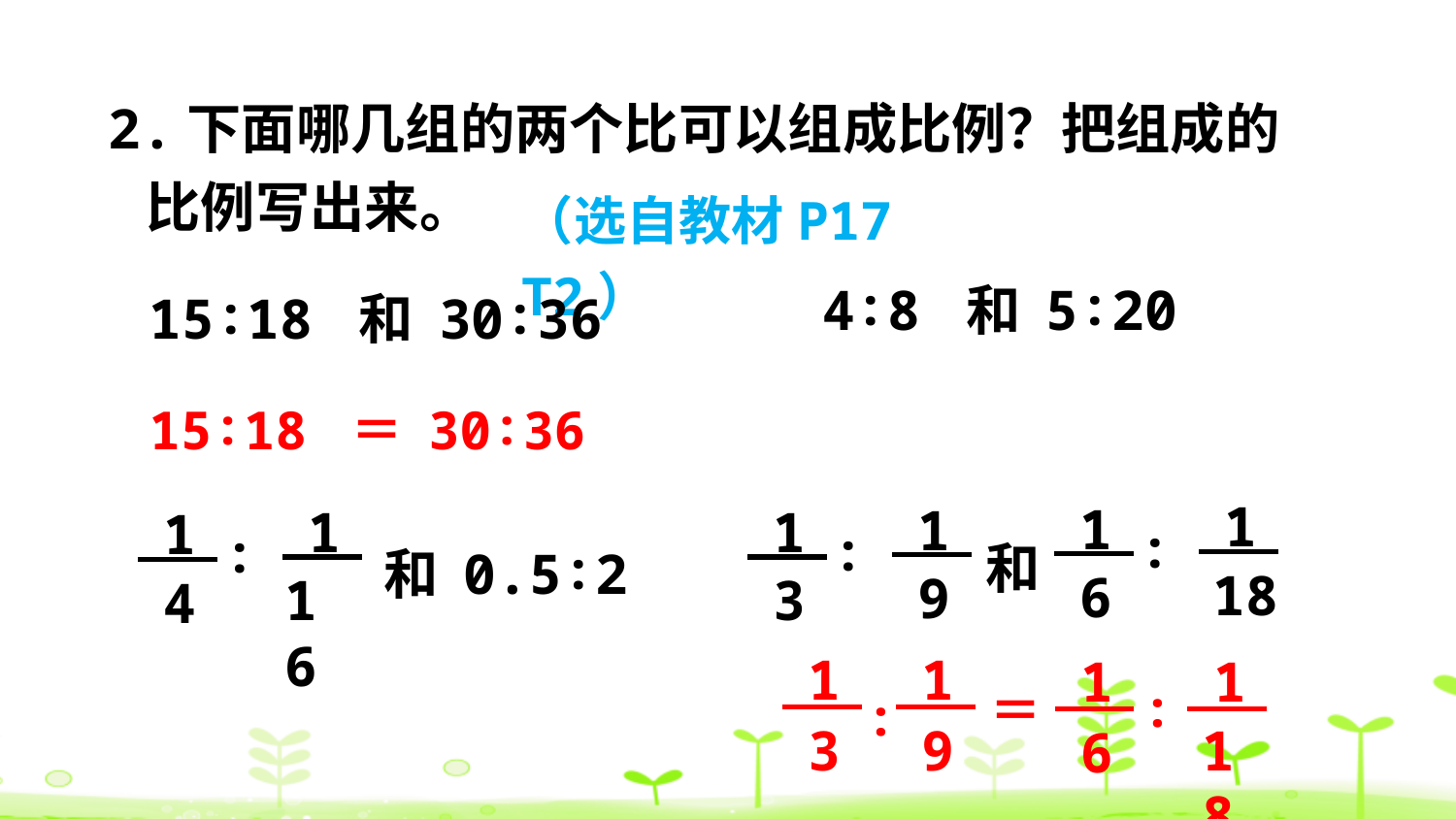

2.下面哪几组的两个比可以组成比例？把组成的
  比例写出来。
（选自教材P17 T2）
4∶8 和 5∶20
15∶18 和 30∶36
15∶18 ＝ 30∶36
1
18
1
6
∶
1
9
1
3
∶
和
1
16
1
4
∶
和 0.5∶2
1
3
1
9
1
18
1
6
＝
∶
∶